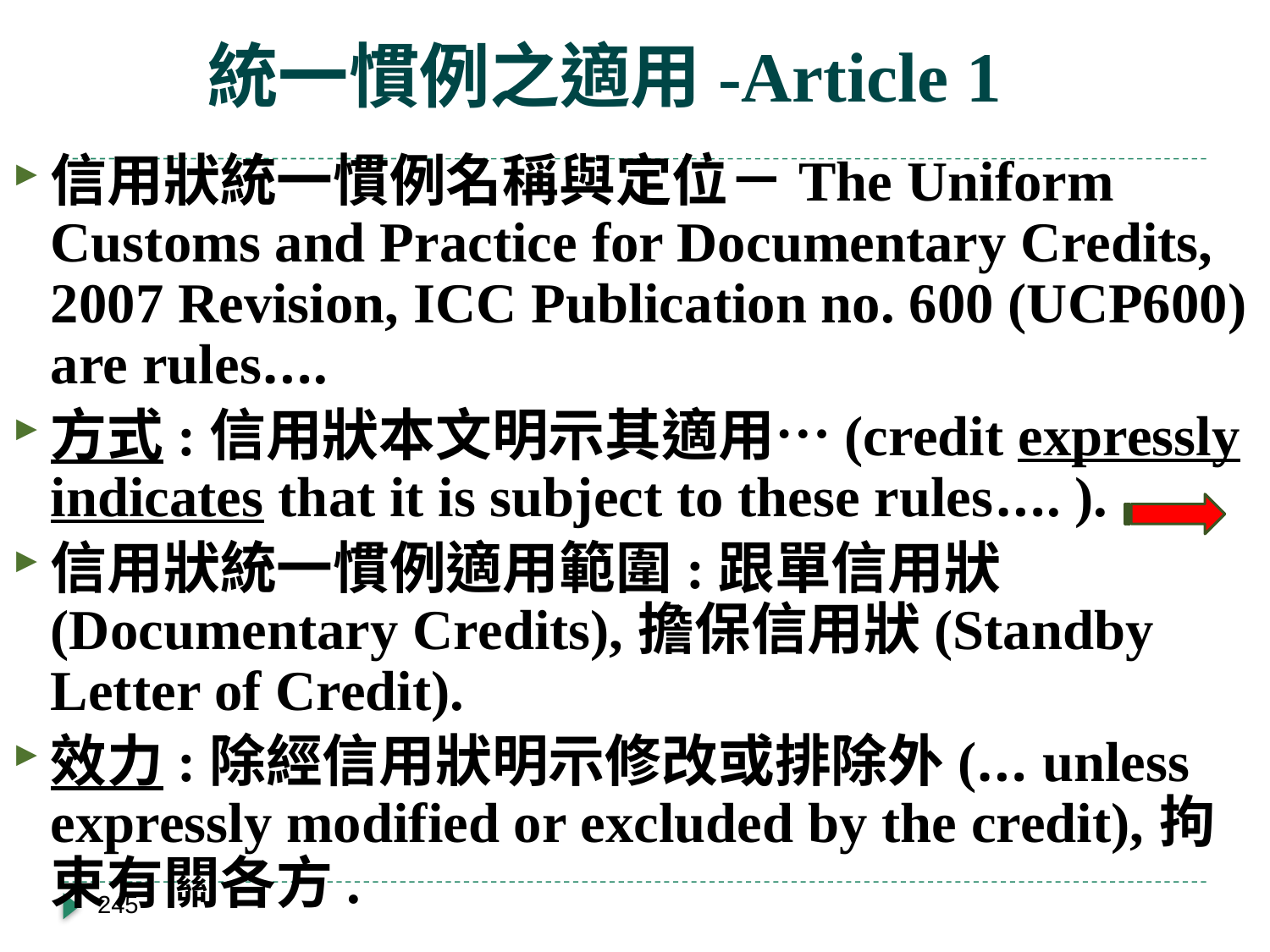

# 統一慣例之適用-Article 1
信用狀統一慣例名稱與定位－The Uniform Customs and Practice for Documentary Credits, 2007 Revision, ICC Publication no. 600 (UCP600) are rules….
方式:信用狀本文明示其適用…(credit expressly indicates that it is subject to these rules…. ).
信用狀統一慣例適用範圍:跟單信用狀(Documentary Credits),擔保信用狀(Standby Letter of Credit).
效力:除經信用狀明示修改或排除外(… unless expressly modified or excluded by the credit),拘束有關各方.

245